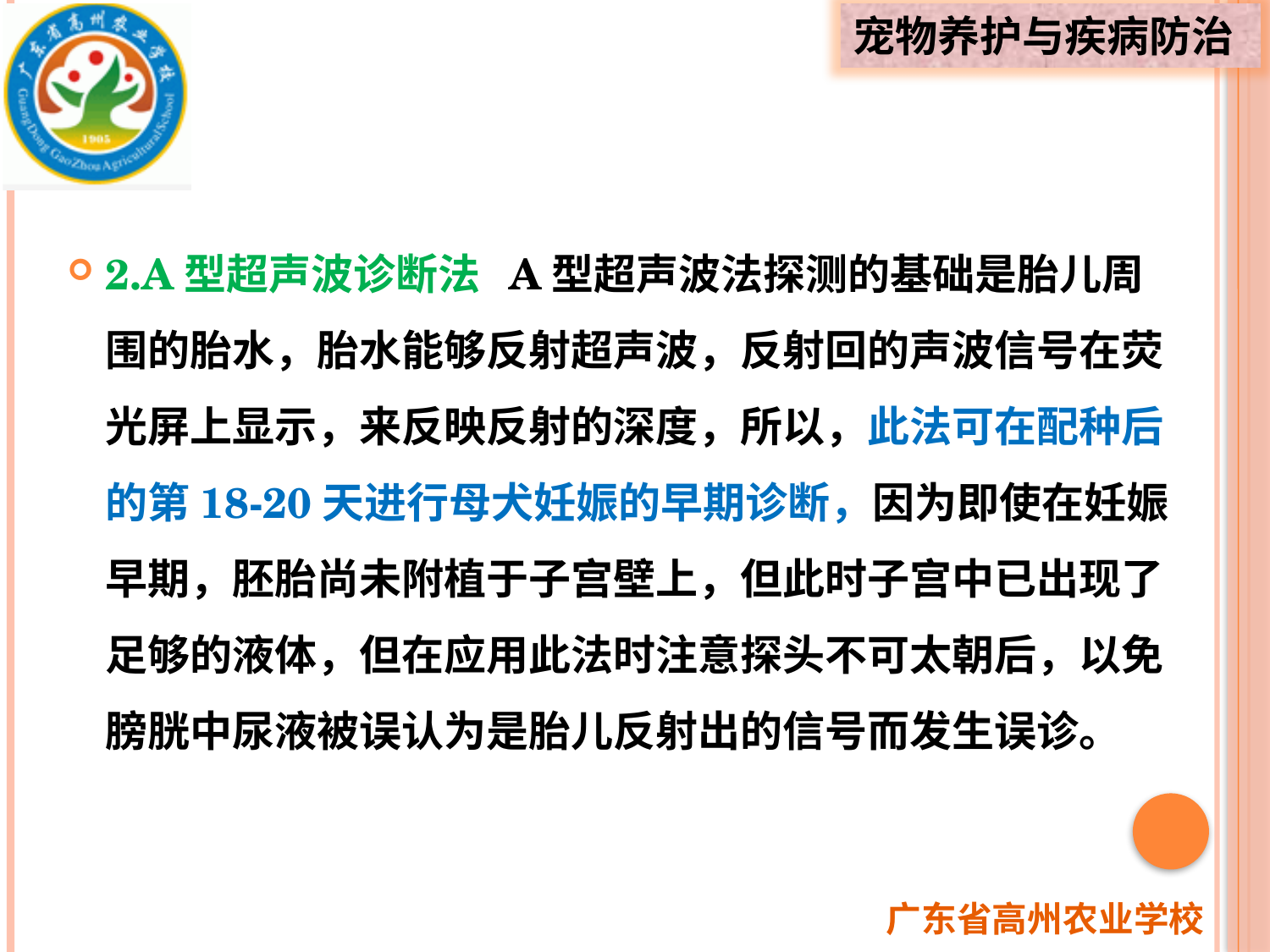

2.A型超声波诊断法  A型超声波法探测的基础是胎儿周围的胎水，胎水能够反射超声波，反射回的声波信号在荧光屏上显示，来反映反射的深度，所以，此法可在配种后的第18-20天进行母犬妊娠的早期诊断，因为即使在妊娠早期，胚胎尚未附植于子宫壁上，但此时子宫中已出现了足够的液体，但在应用此法时注意探头不可太朝后，以免膀胱中尿液被误认为是胎儿反射出的信号而发生误诊。